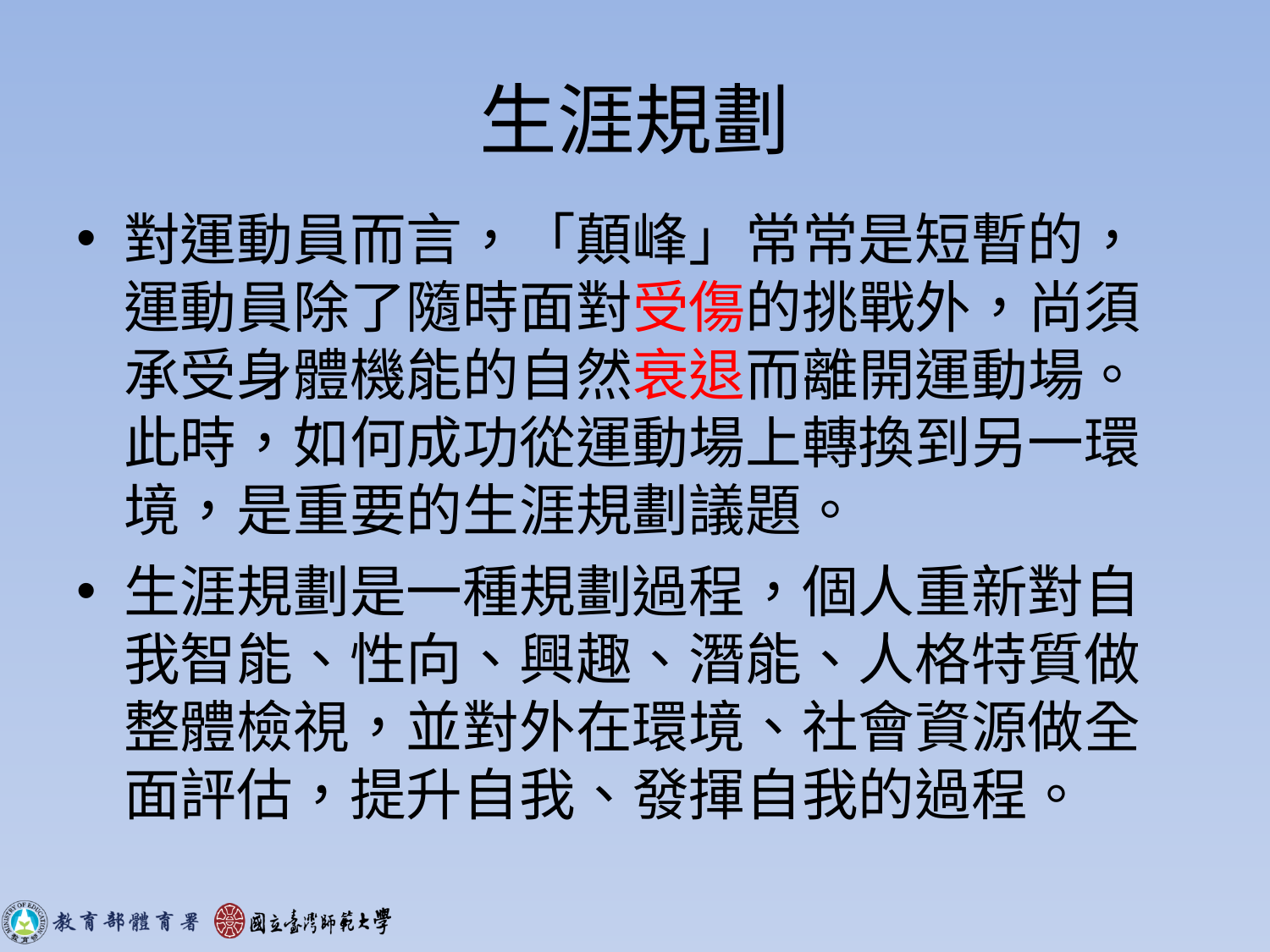

# 生涯規劃
對運動員而言，「顛峰」常常是短暫的，運動員除了隨時面對受傷的挑戰外，尚須承受身體機能的自然衰退而離開運動場。此時，如何成功從運動場上轉換到另一環境，是重要的生涯規劃議題。
生涯規劃是一種規劃過程，個人重新對自我智能、性向、興趣、潛能、人格特質做整體檢視，並對外在環境、社會資源做全面評估，提升自我、發揮自我的過程。